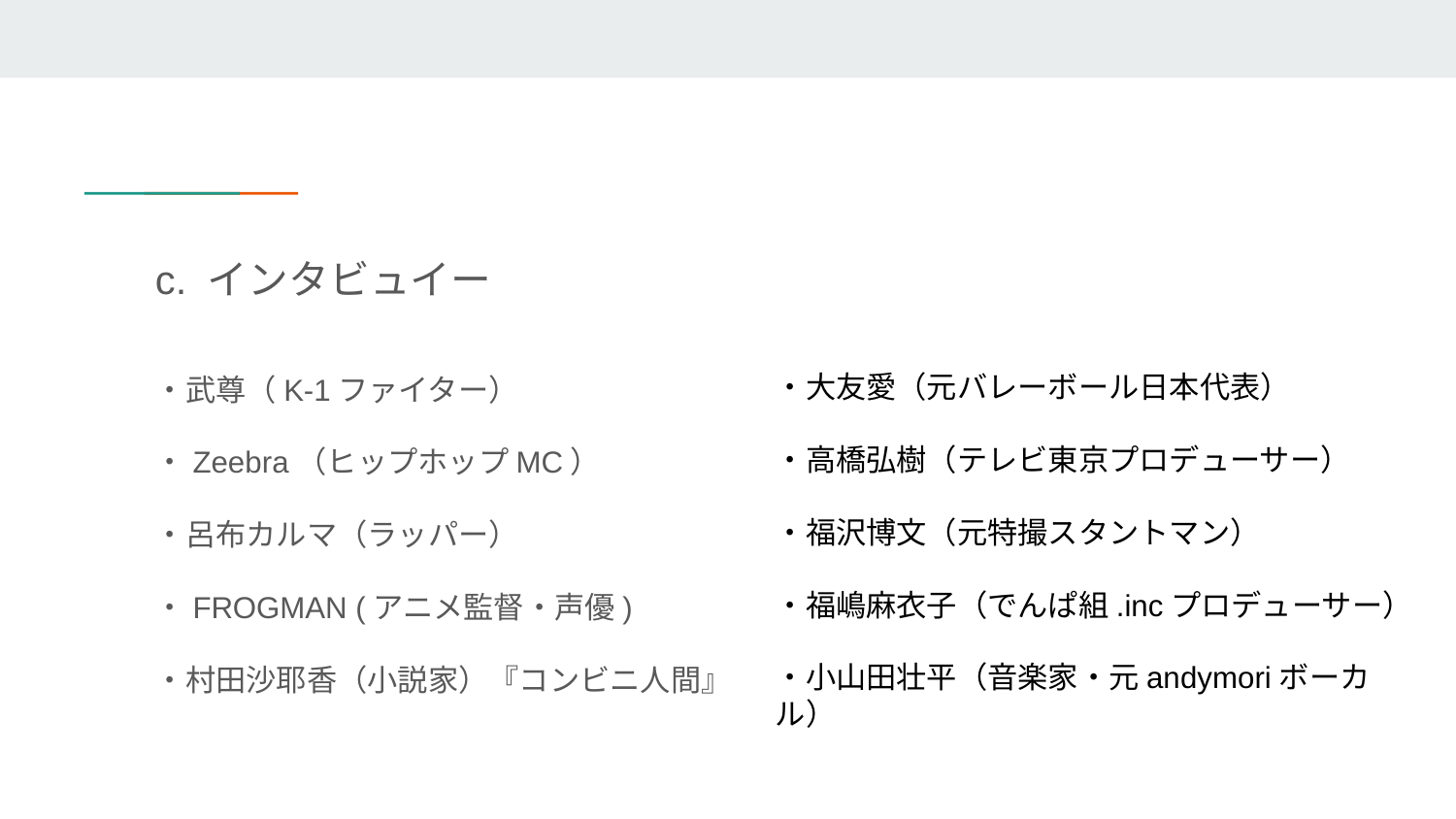

c. インタビュイー

・武尊（K-1ファイター）

・Zeebra（ヒップホップMC）

・呂布カルマ（ラッパー）

・FROGMAN (アニメ監督・声優)

・村田沙耶香（小説家）『コンビニ人間』

・大友愛（元バレーボール日本代表）

・高橋弘樹（テレビ東京プロデューサー）

・福沢博文（元特撮スタントマン）

・福嶋麻衣子（でんぱ組.incプロデューサー）

・小山田壮平（音楽家・元andymoriボーカル）